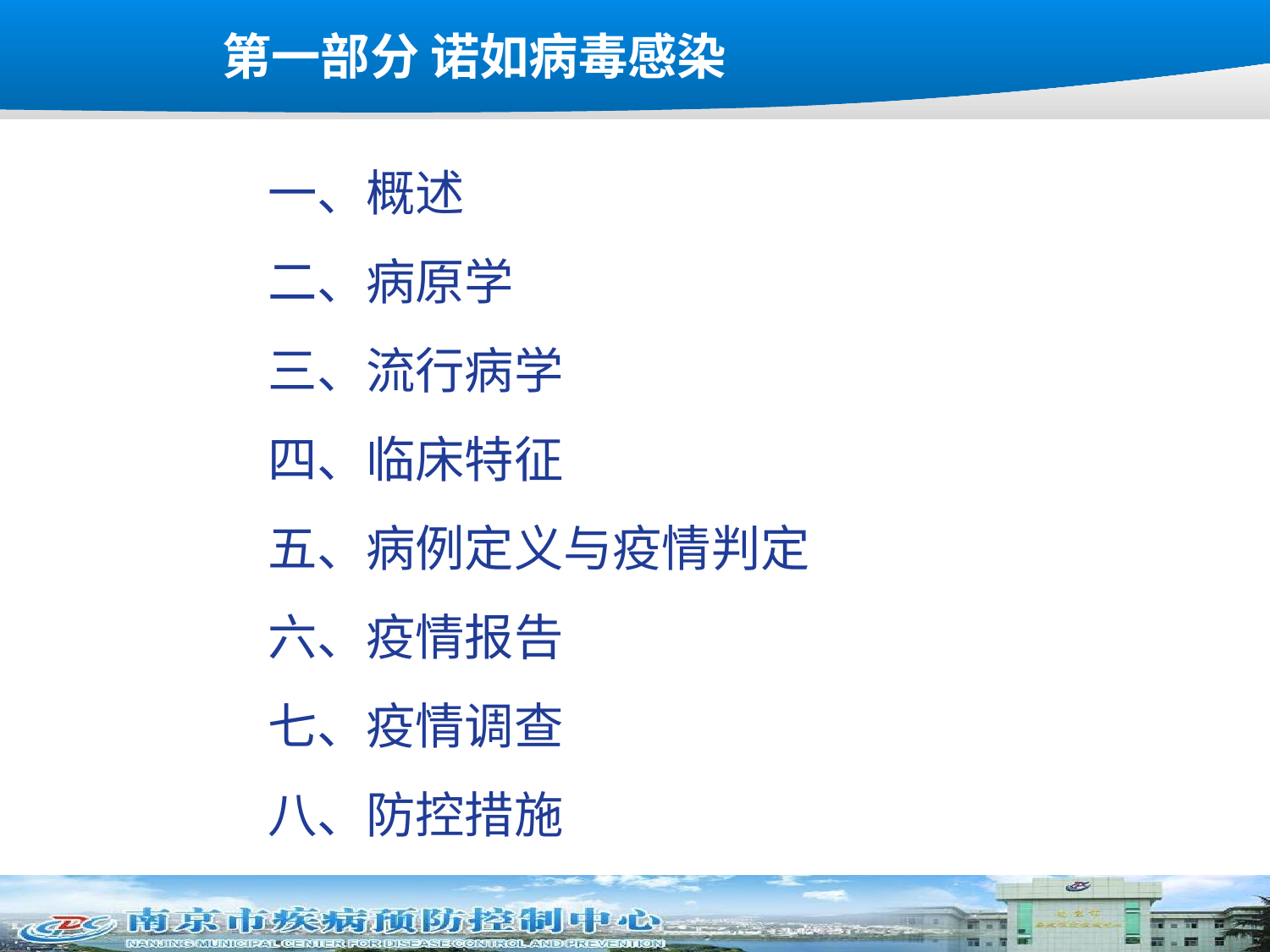

# 第一部分 诺如病毒感染
一、概述
二、病原学
三、流行病学
四、临床特征
五、病例定义与疫情判定
六、疫情报告
七、疫情调查
八、防控措施